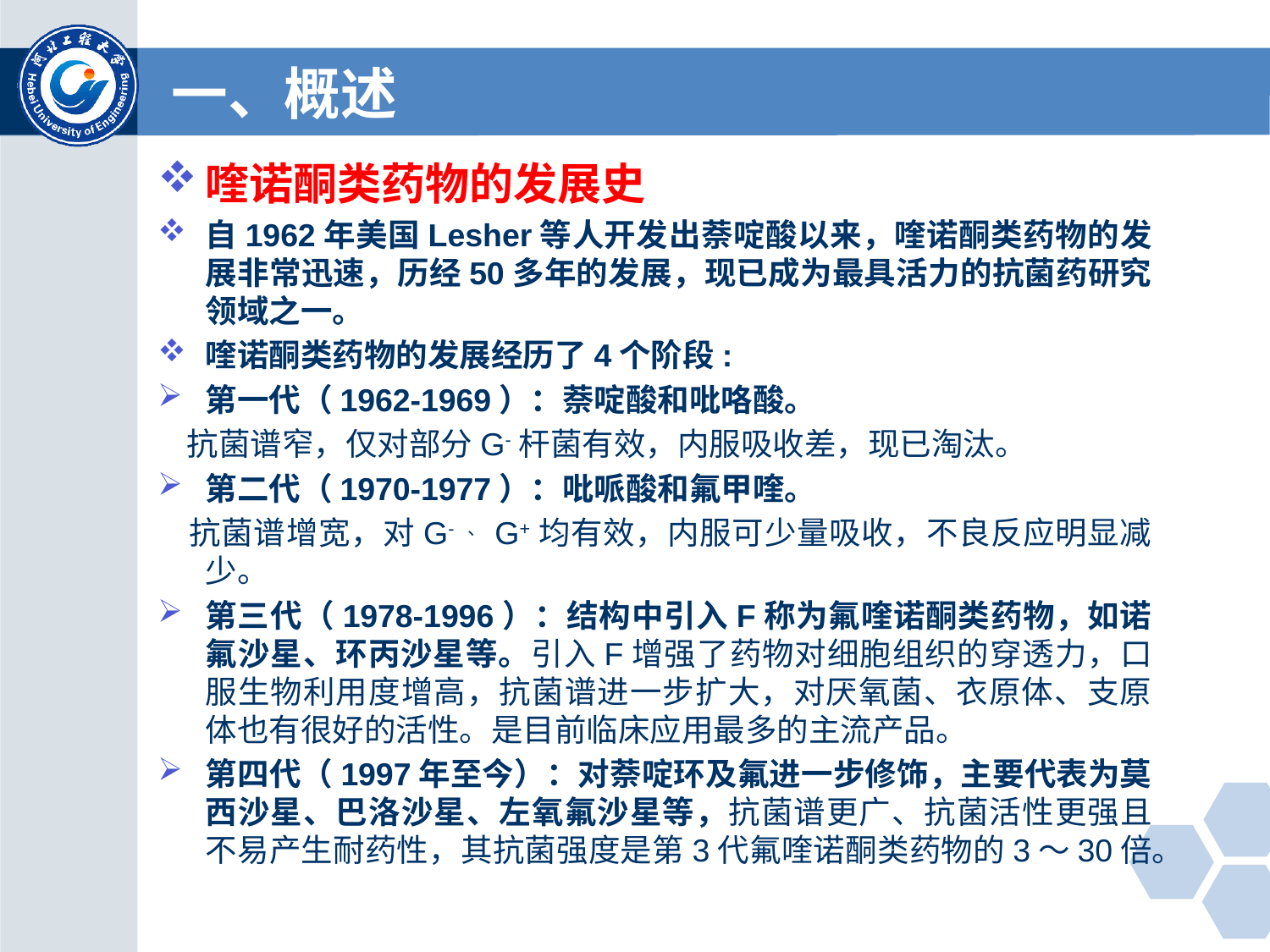

# 一、概述
喹诺酮类药物的发展史
自1962年美国Lesher等人开发出萘啶酸以来，喹诺酮类药物的发展非常迅速，历经50多年的发展，现已成为最具活力的抗菌药研究领域之一。
喹诺酮类药物的发展经历了4个阶段:
第一代（1962-1969）：萘啶酸和吡咯酸。
   抗菌谱窄，仅对部分G-杆菌有效，内服吸收差，现已淘汰。
第二代（1970-1977）：吡哌酸和氟甲喹。
   抗菌谱增宽，对G- 、G+均有效，内服可少量吸收，不良反应明显减少。
第三代（1978-1996）：结构中引入F称为氟喹诺酮类药物，如诺氟沙星、环丙沙星等。引入F增强了药物对细胞组织的穿透力，口服生物利用度增高，抗菌谱进一步扩大，对厌氧菌、衣原体、支原体也有很好的活性。是目前临床应用最多的主流产品。
第四代（1997年至今）：对萘啶环及氟进一步修饰，主要代表为莫西沙星、巴洛沙星、左氧氟沙星等，抗菌谱更广、抗菌活性更强且不易产生耐药性，其抗菌强度是第3代氟喹诺酮类药物的3～30倍。